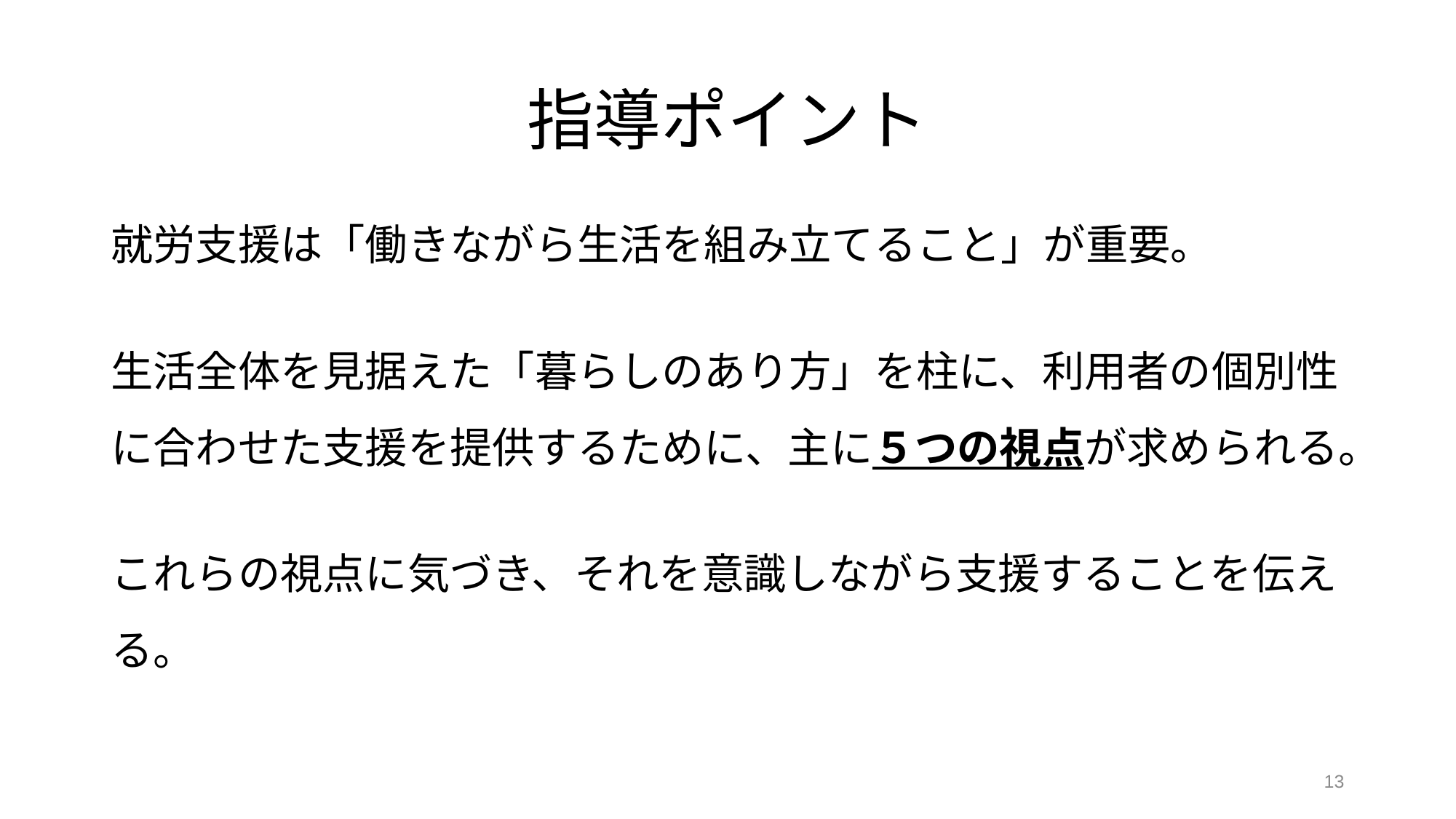

# 指導ポイント
就労支援は「働きながら生活を組み立てること」が重要。

生活全体を見据えた「暮らしのあり方」を柱に、利用者の個別性に合わせた支援を提供するために、主に５つの視点が求められる。

これらの視点に気づき、それを意識しながら支援することを伝える。
13